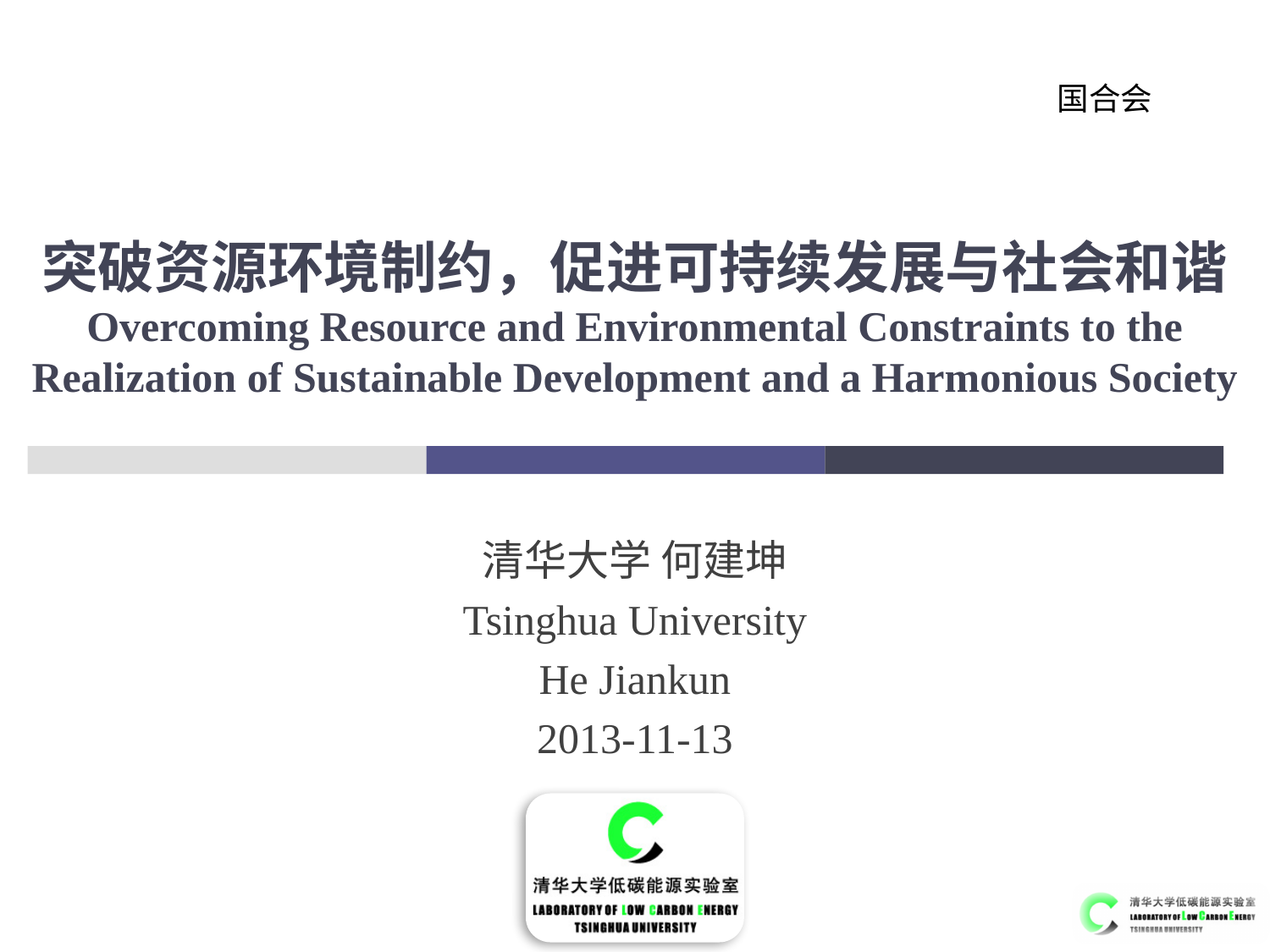

国合会
# 突破资源环境制约，促进可持续发展与社会和谐 Overcoming Resource and Environmental Constraints to the Realization of Sustainable Development and a Harmonious Society
清华大学 何建坤
Tsinghua University
He Jiankun
2013-11-13